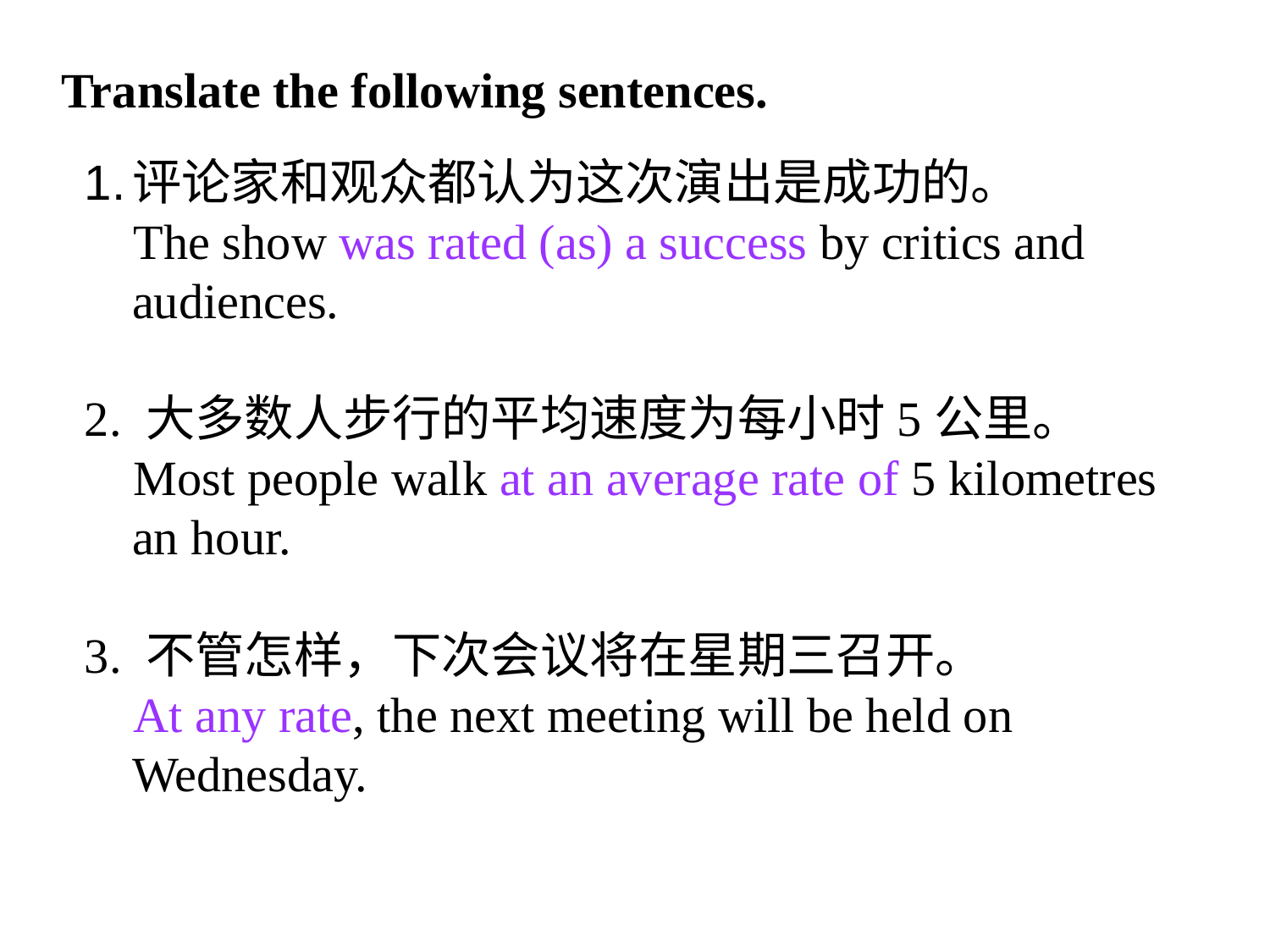

Translate the following sentences.
评论家和观众都认为这次演出是成功的。
    The show was rated (as) a success by critics and audiences.

2. 大多数人步行的平均速度为每小时5公里。
    Most people walk at an average rate of 5 kilometres an hour.

3. 不管怎样，下次会议将在星期三召开。
    At any rate, the next meeting will be held on Wednesday.